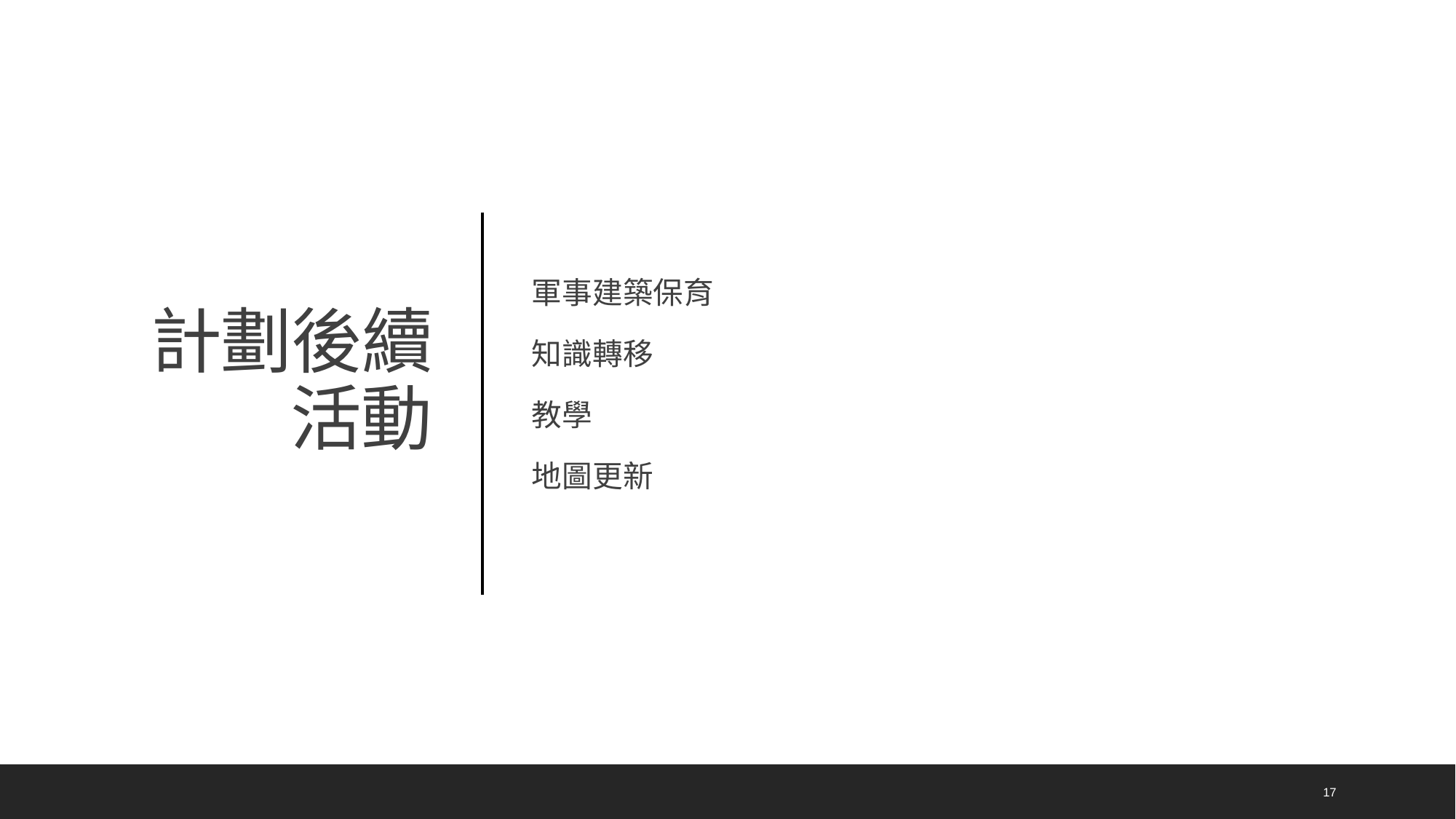

軍事建築保育
知識轉移
教學
地圖更新
# 計劃後續活動

17